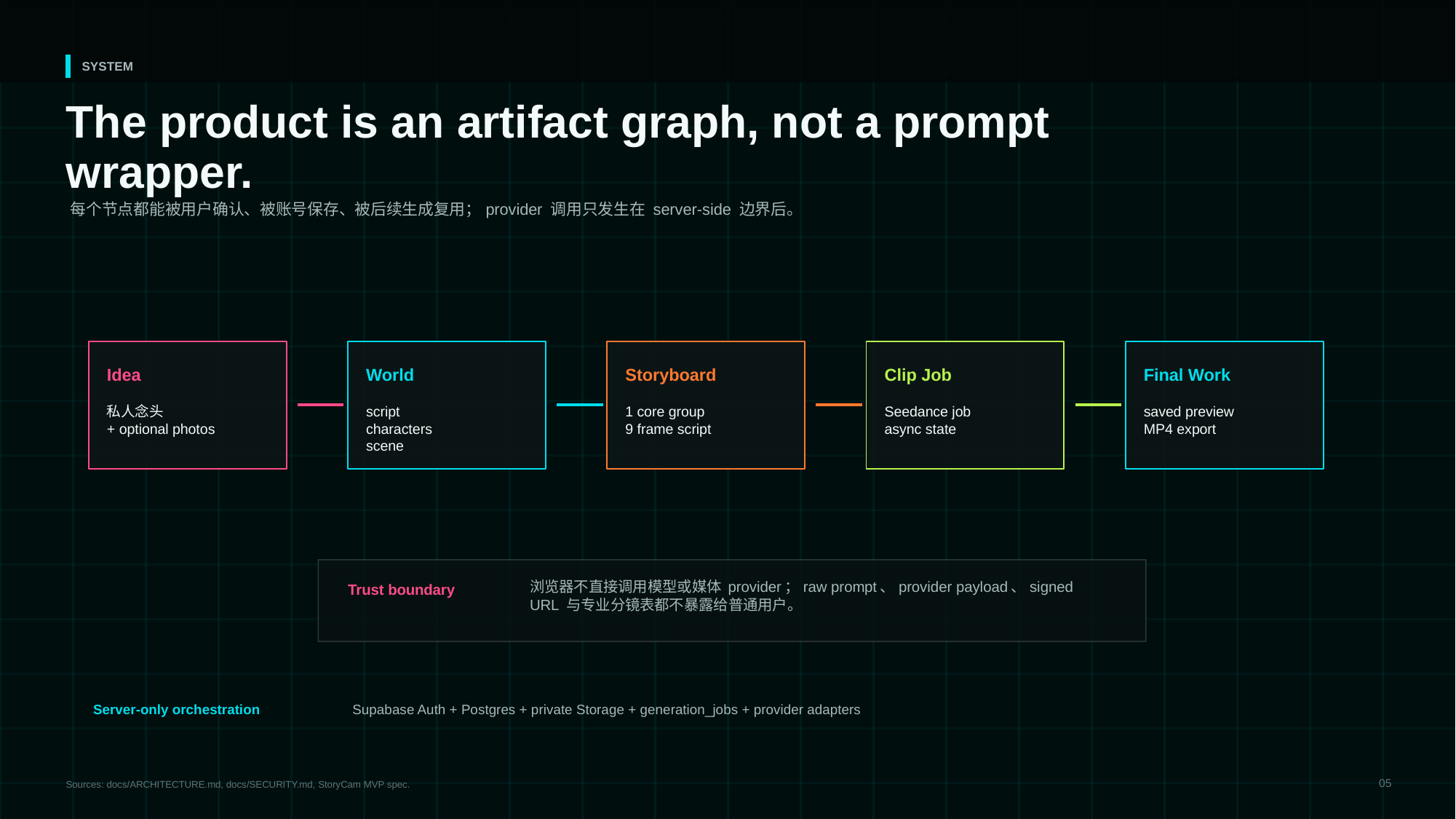

SYSTEM

The product is an artifact graph, not a prompt wrapper.

每个节点都能被用户确认、被账号保存、被后续生成复用；provider 调用只发生在 server-side 边界后。

Idea
World
Storyboard
Clip Job
Final Work

私人念头
+ optional photos
script
characters
scene
1 core group
9 frame script
Seedance job
async state
saved preview
MP4 export

浏览器不直接调用模型或媒体 provider；raw prompt、provider payload、signed URL 与专业分镜表都不暴露给普通用户。
Trust boundary

Server-only orchestration
Supabase Auth + Postgres + private Storage + generation_jobs + provider adapters

05
Sources: docs/ARCHITECTURE.md, docs/SECURITY.md, StoryCam MVP spec.